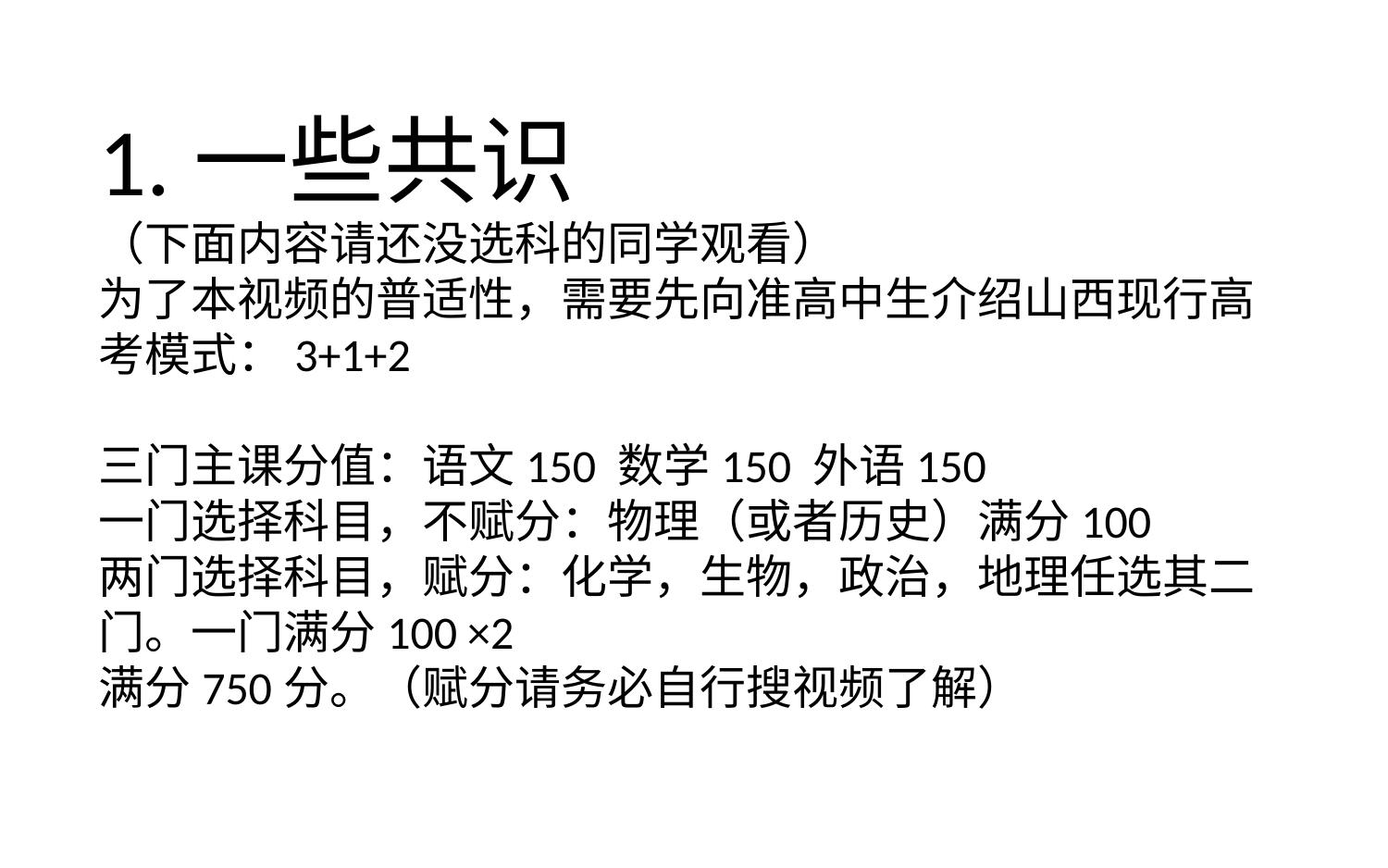

1.一些共识
（下面内容请还没选科的同学观看）
为了本视频的普适性，需要先向准高中生介绍山西现行高考模式：3+1+2

三门主课分值：语文150 数学150 外语150
一门选择科目，不赋分：物理（或者历史）满分100
两门选择科目，赋分：化学，生物，政治，地理任选其二门。一门满分100 ×2
满分750分。（赋分请务必自行搜视频了解）